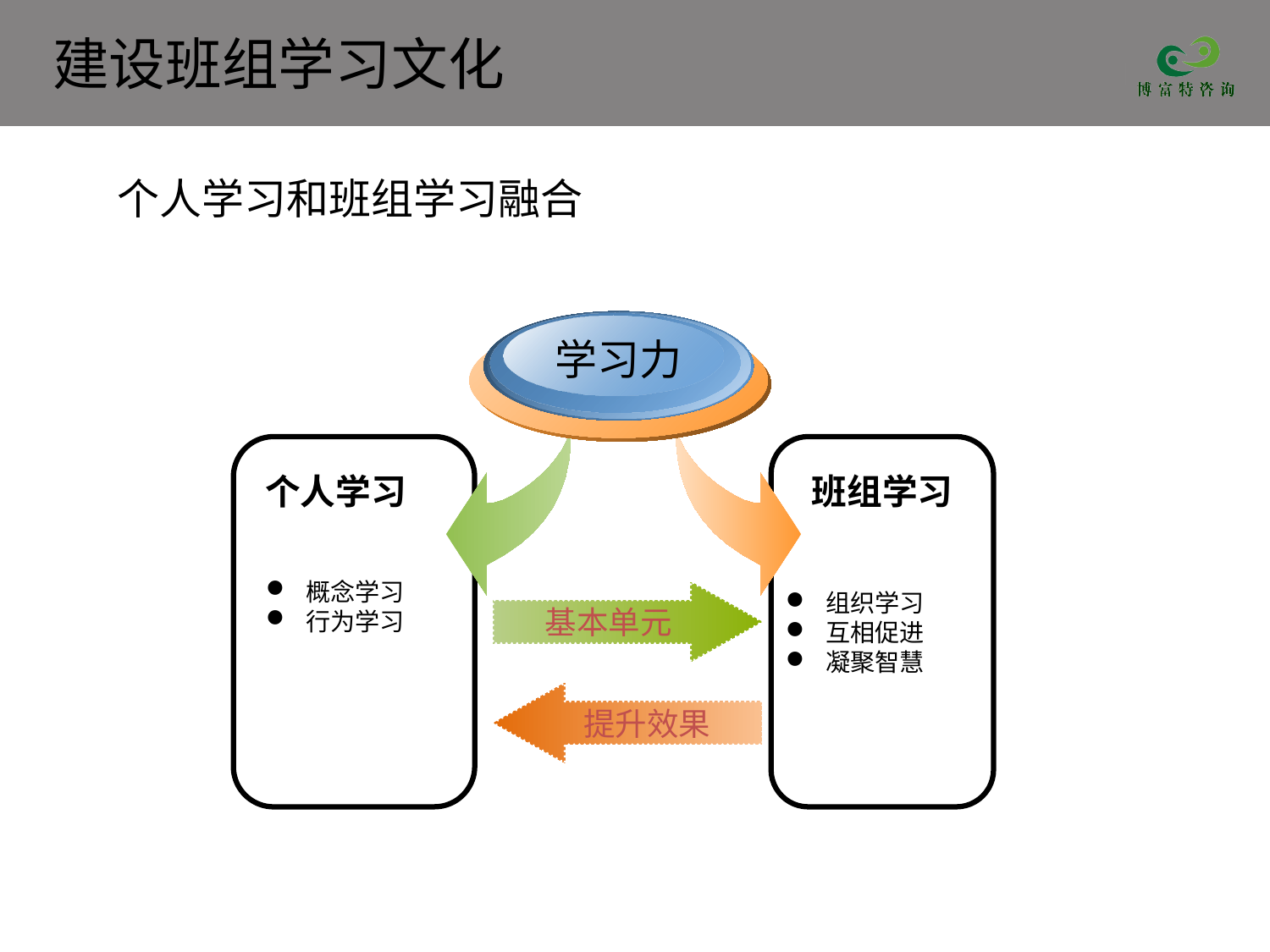

个人学习和班组学习融合

学习力

个人学习
班组学习
概念学习
行为学习
基本单元
组织学习
互相促进
凝聚智慧
提升效果